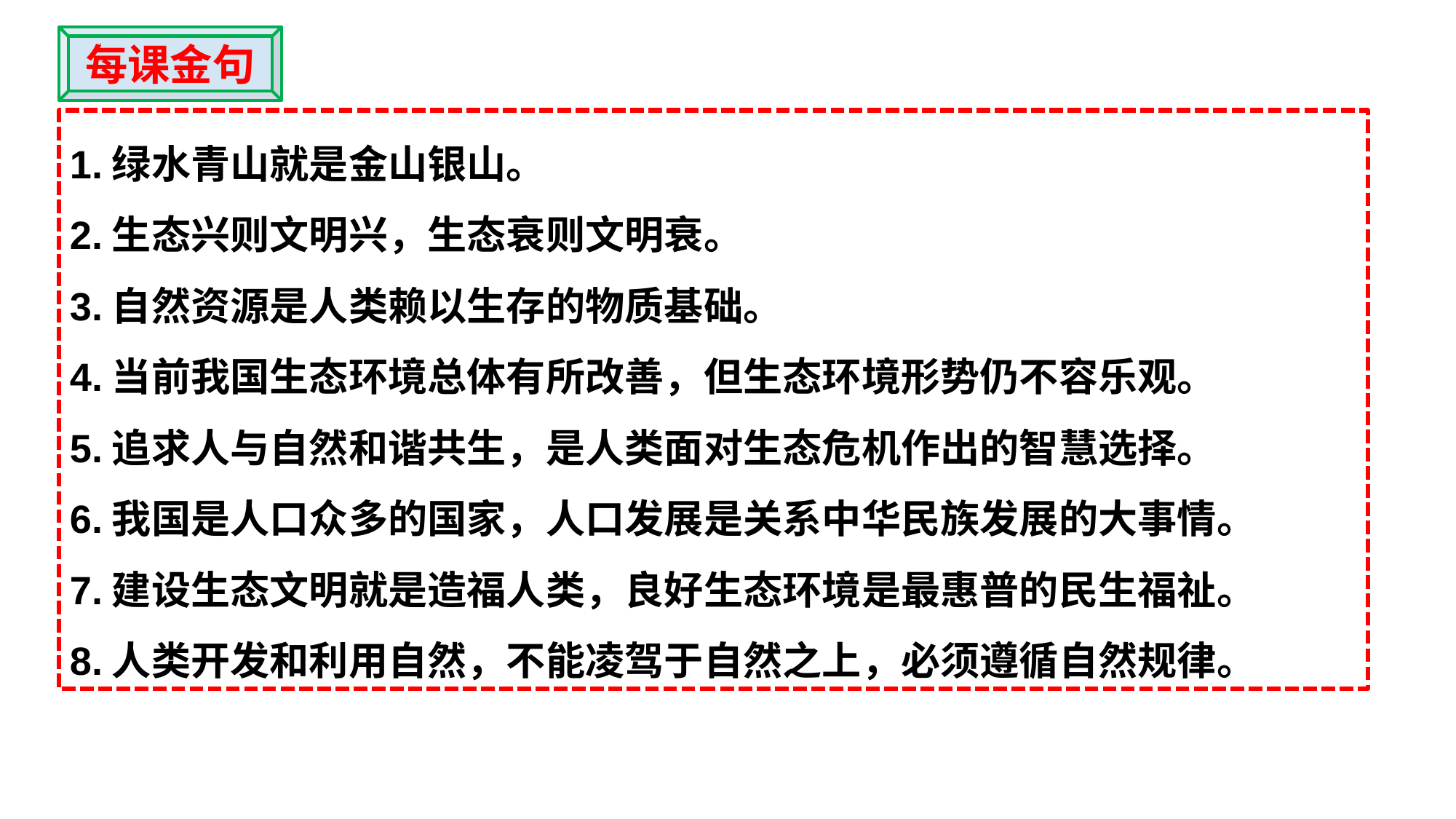

每课金句
1.绿水青山就是金山银山。
2.生态兴则文明兴，生态衰则文明衰。
3.自然资源是人类赖以生存的物质基础。
4.当前我国生态环境总体有所改善，但生态环境形势仍不容乐观。
5.追求人与自然和谐共生，是人类面对生态危机作出的智慧选择。
6.我国是人口众多的国家，人口发展是关系中华民族发展的大事情。
7.建设生态文明就是造福人类，良好生态环境是最惠普的民生福祉。
8.人类开发和利用自然，不能凌驾于自然之上，必须遵循自然规律。